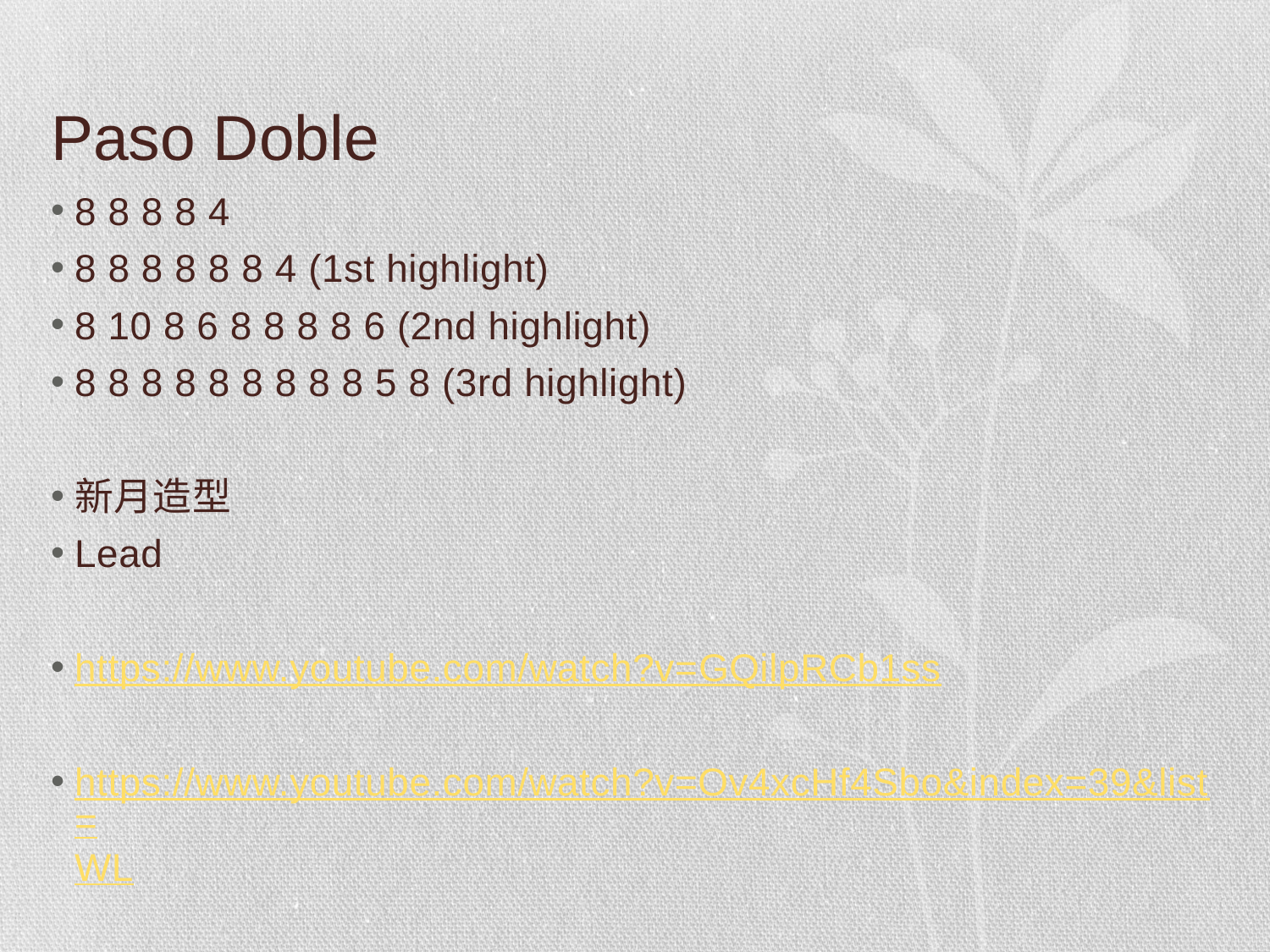

# Paso Doble
8 8 8 8 4
8 8 8 8 8 8 4 (1st highlight)
8 10 8 6 8 8 8 8 6 (2nd highlight)
8 8 8 8 8 8 8 8 8 5 8 (3rd highlight)

新月造型
Lead

https://www.youtube.com/watch?v=GQilpRCb1ss

https://www.youtube.com/watch?v=Ov4xcHf4Sbo&index=39&list=WL